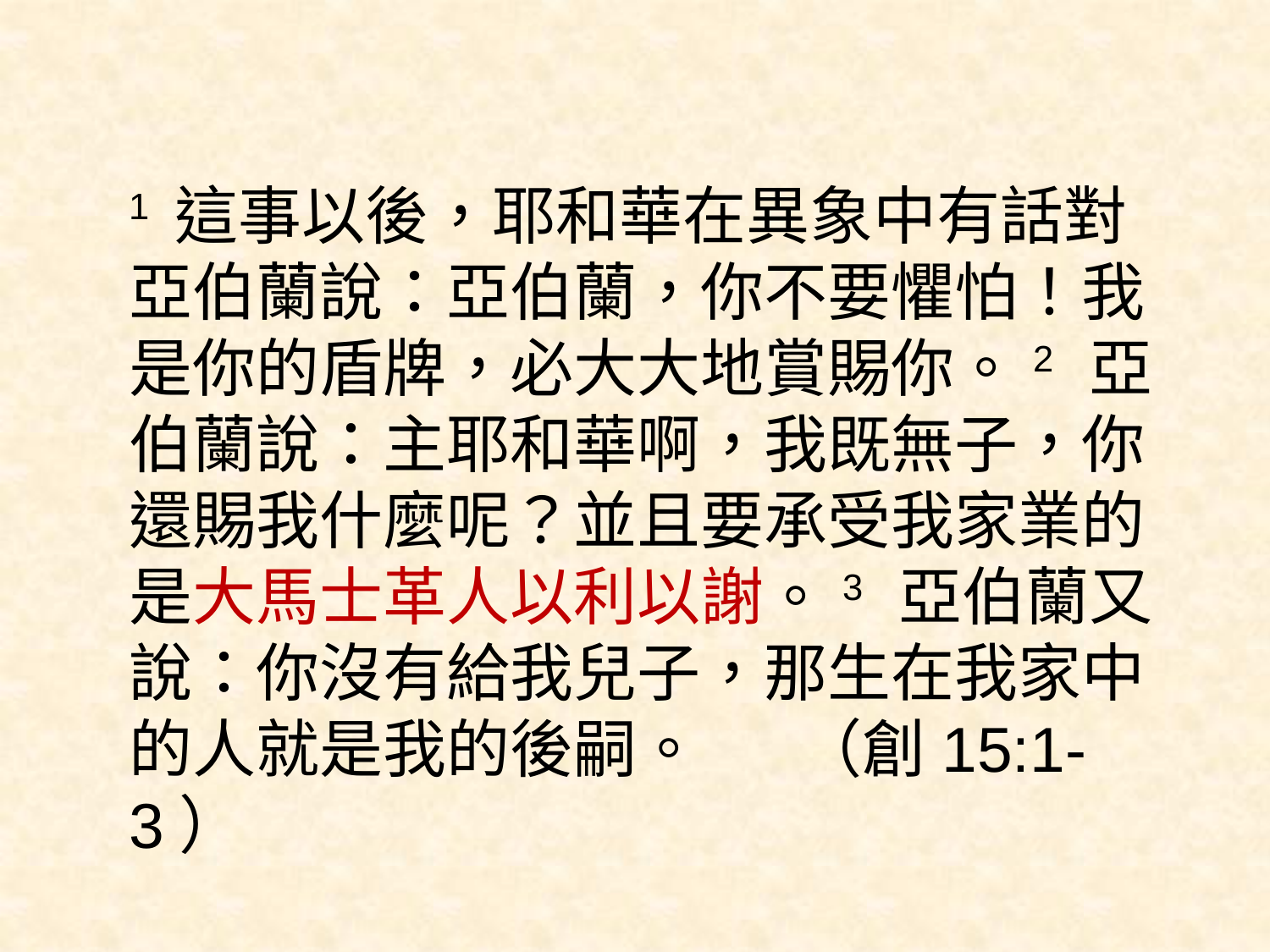

1 這事以後，耶和華在異象中有話對亞伯蘭說：亞伯蘭，你不要懼怕！我是你的盾牌，必大大地賞賜你。2  亞伯蘭說：主耶和華啊，我既無子，你還賜我什麼呢？並且要承受我家業的是大馬士革人以利以謝。3  亞伯蘭又說：你沒有給我兒子，那生在我家中的人就是我的後嗣。       （創15:1-3）